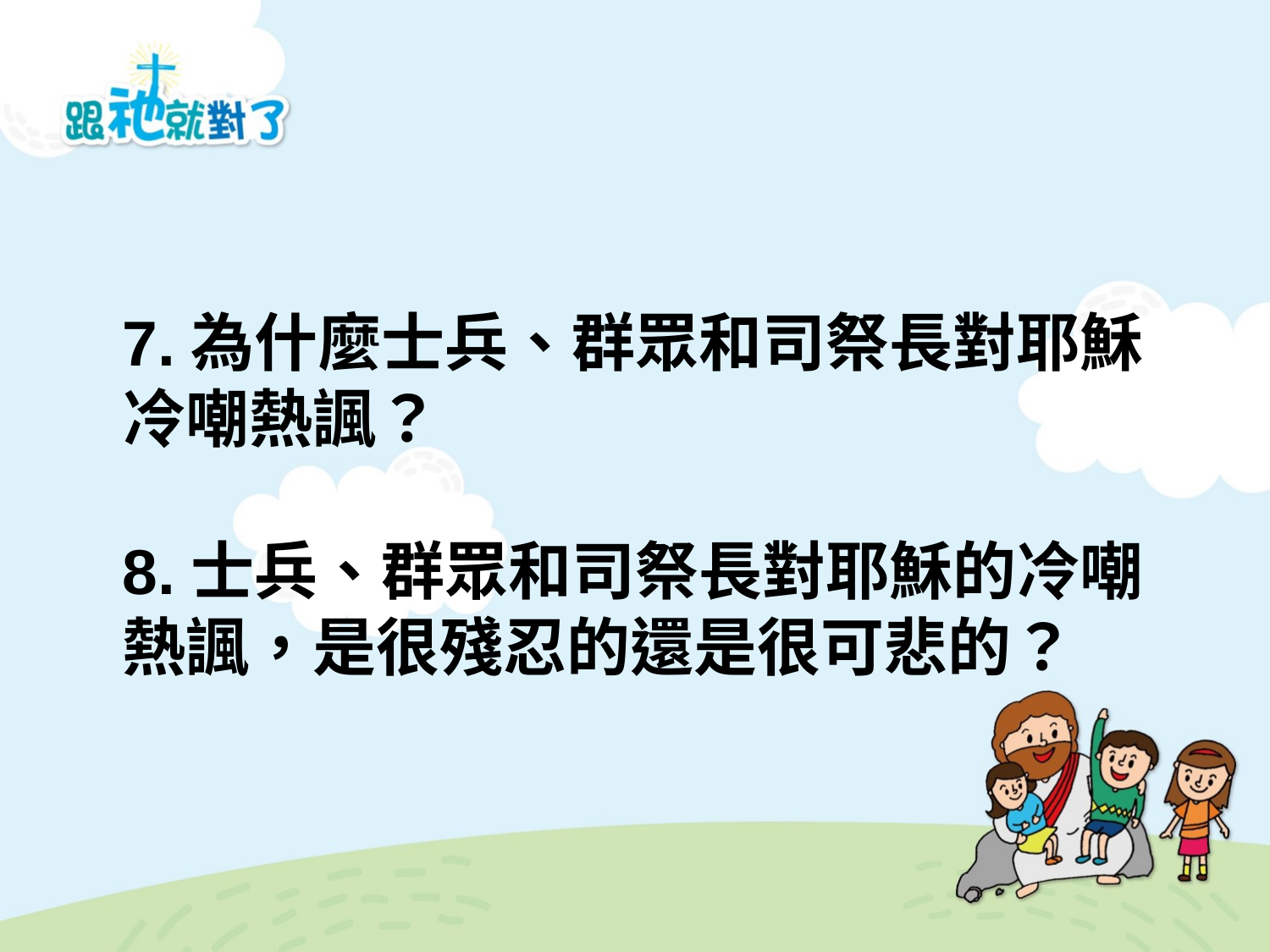

7.為什麼士兵、群眾和司祭長對耶穌冷嘲熱諷？

8.士兵、群眾和司祭長對耶穌的冷嘲熱諷，是很殘忍的還是很可悲的？